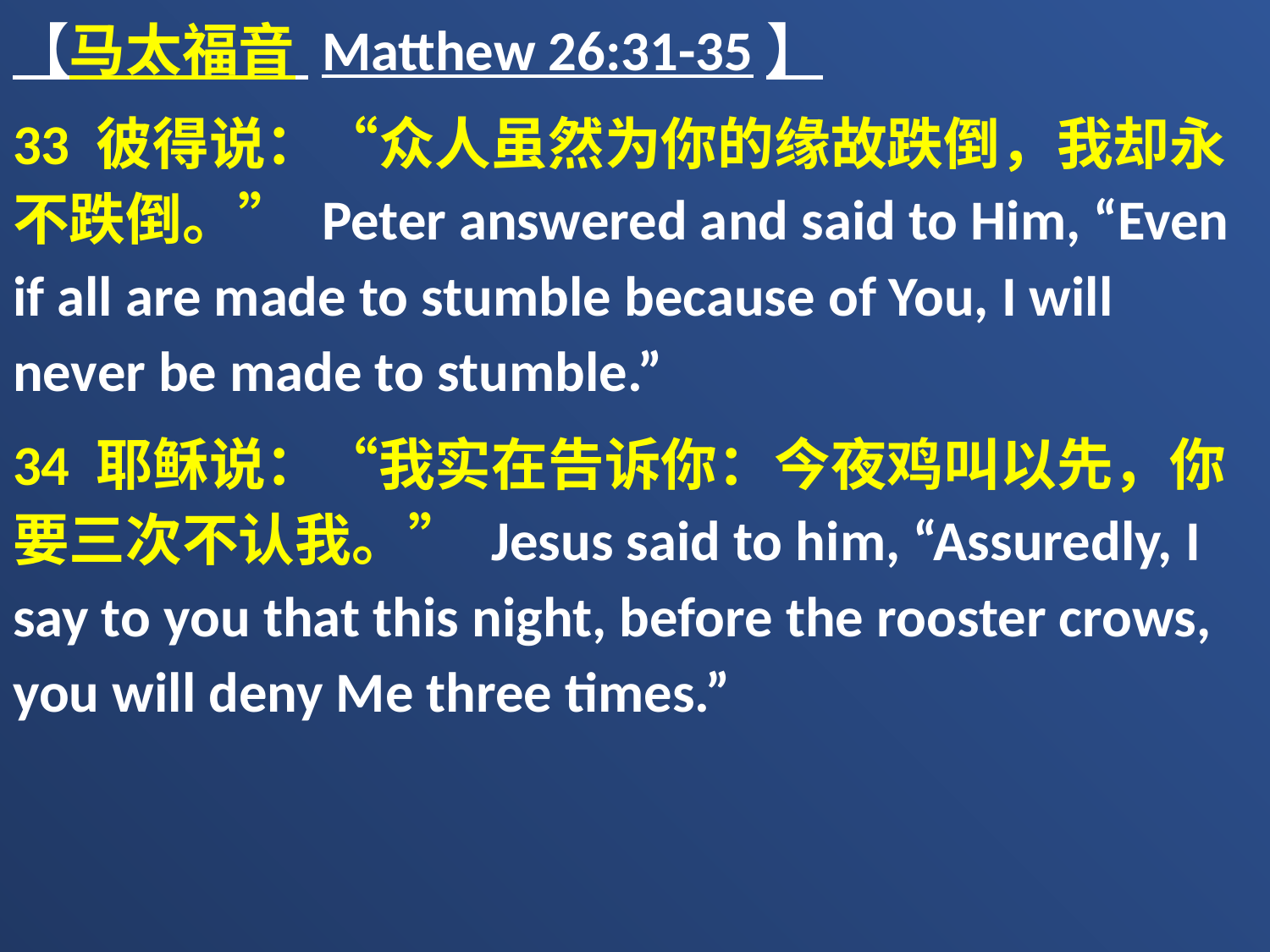

【马太福音 Matthew 26:31-35】
33 彼得说：“众人虽然为你的缘故跌倒，我却永不跌倒。” Peter answered and said to Him, “Even if all are made to stumble because of You, I will never be made to stumble.”
34 耶稣说：“我实在告诉你：今夜鸡叫以先，你要三次不认我。” Jesus said to him, “Assuredly, I say to you that this night, before the rooster crows, you will deny Me three times.”